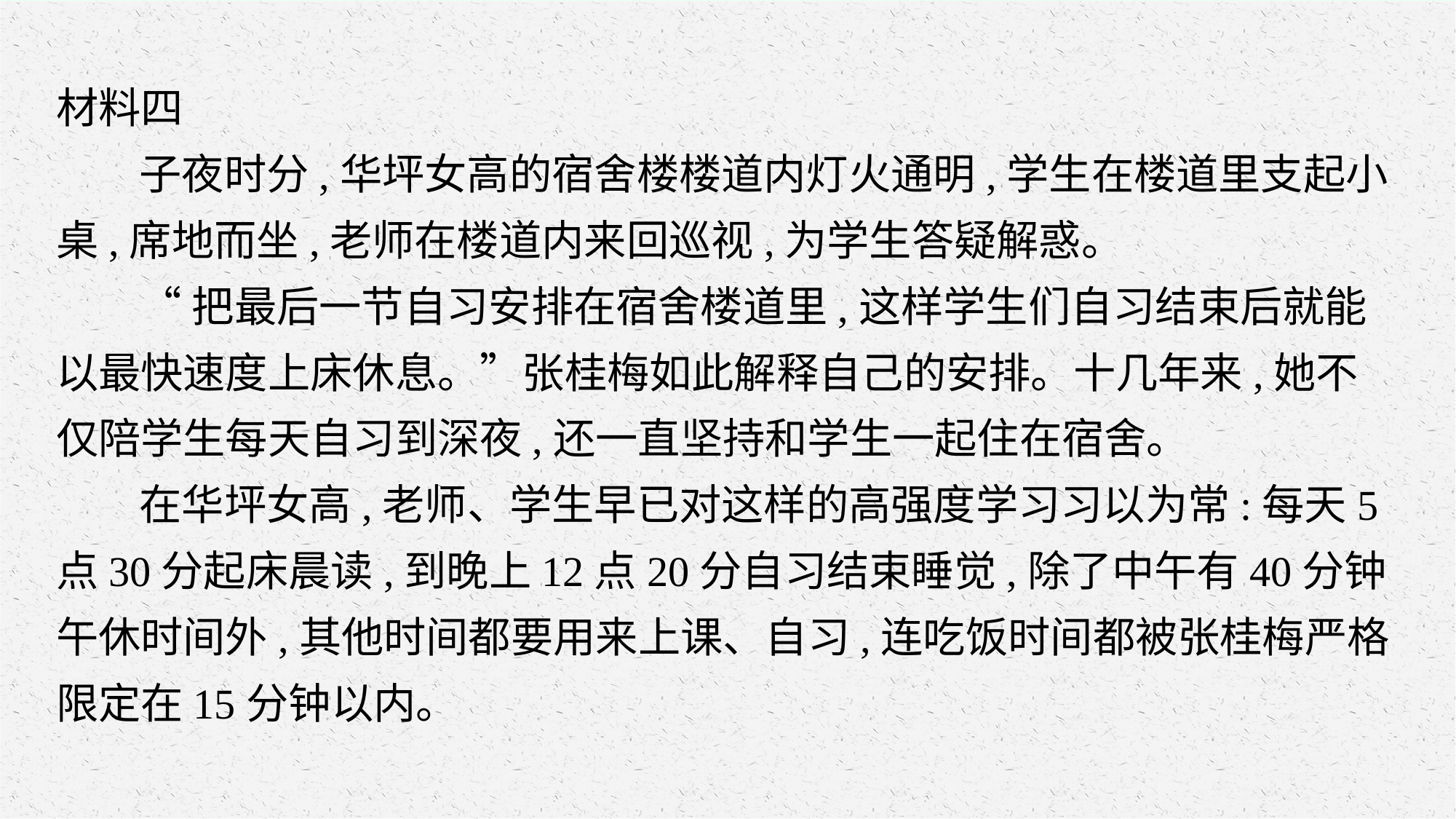

材料四
子夜时分,华坪女高的宿舍楼楼道内灯火通明,学生在楼道里支起小桌,席地而坐,老师在楼道内来回巡视,为学生答疑解惑。
“把最后一节自习安排在宿舍楼道里,这样学生们自习结束后就能以最快速度上床休息。”张桂梅如此解释自己的安排。十几年来,她不仅陪学生每天自习到深夜,还一直坚持和学生一起住在宿舍。
在华坪女高,老师、学生早已对这样的高强度学习习以为常:每天5点30分起床晨读,到晚上12点20分自习结束睡觉,除了中午有40分钟午休时间外,其他时间都要用来上课、自习,连吃饭时间都被张桂梅严格限定在15分钟以内。